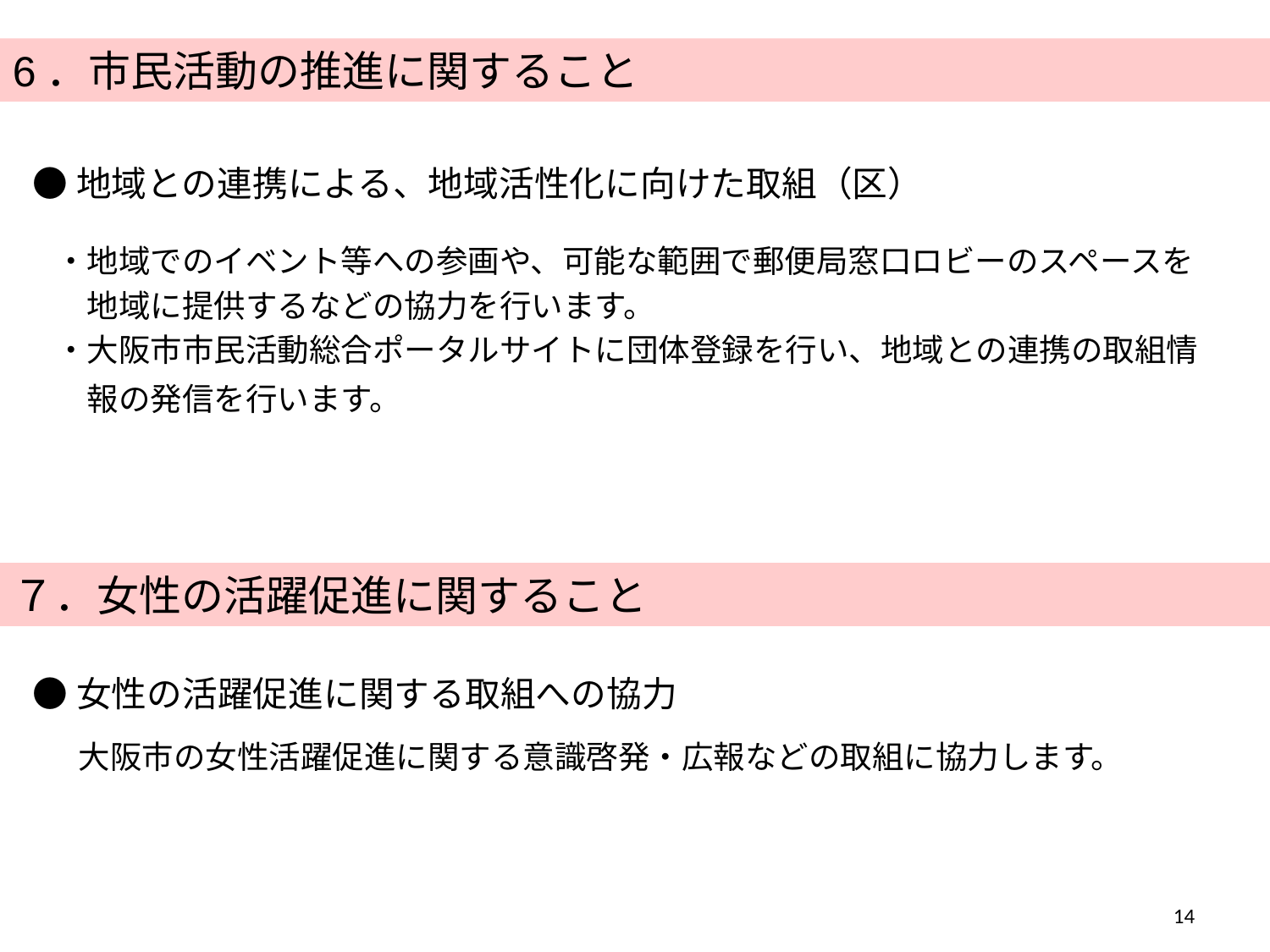

6．市民活動の推進に関すること
●地域との連携による、地域活性化に向けた取組（区）
・地域でのイベント等への参画や、可能な範囲で郵便局窓口ロビーのスペースを
　地域に提供するなどの協力を行います。
・大阪市市民活動総合ポータルサイトに団体登録を行い、地域との連携の取組情
　報の発信を行います。
７．女性の活躍促進に関すること
●女性の活躍促進に関する取組への協力
大阪市の女性活躍促進に関する意識啓発・広報などの取組に協力します。
14